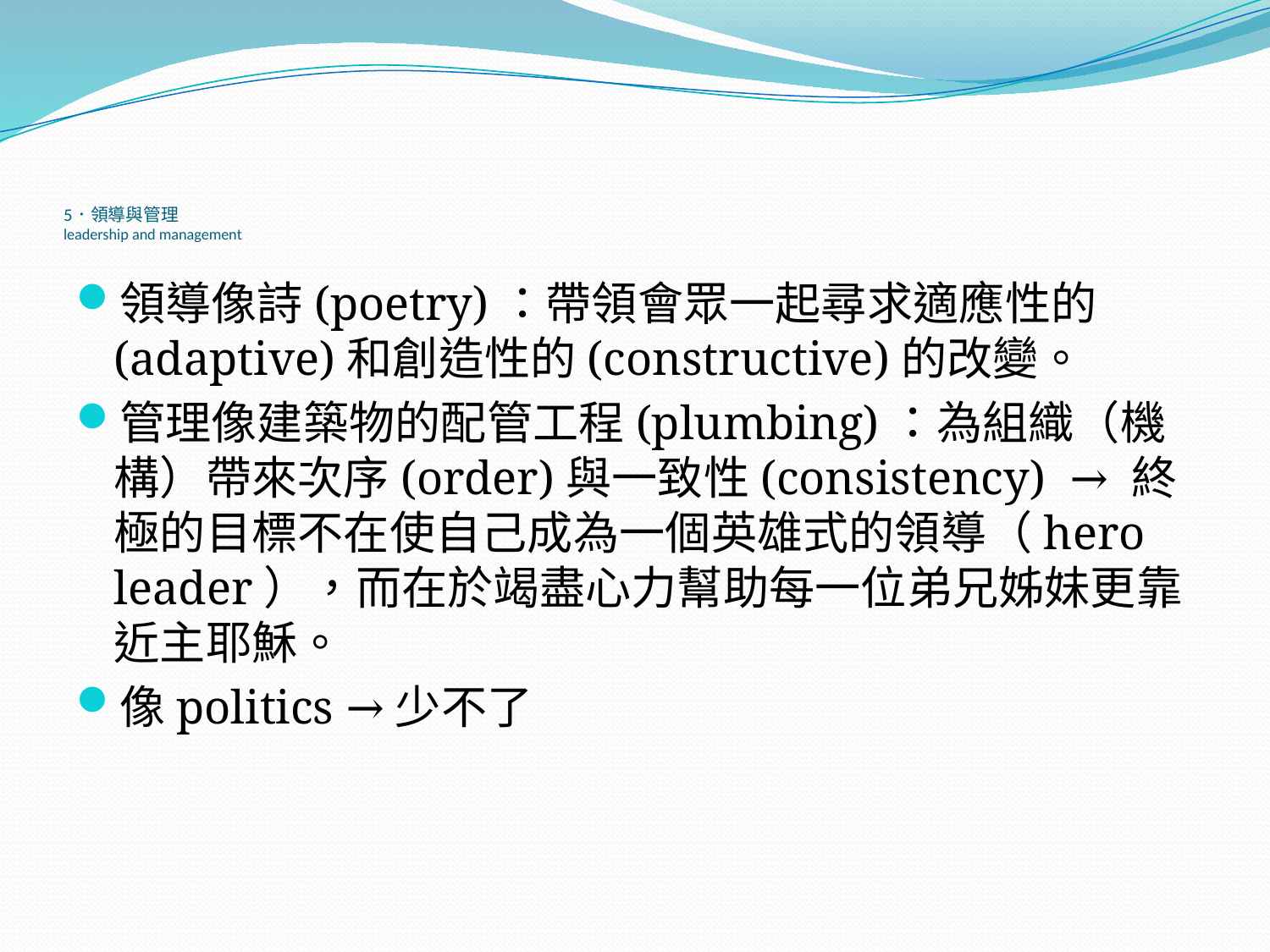

# 5．領導與管理 leadership and management
領導像詩(poetry)：帶領會眾一起尋求適應性的(adaptive)和創造性的(constructive)的改變。
管理像建築物的配管工程(plumbing)：為組織（機構）帶來次序(order)與一致性(consistency)  → 終極的目標不在使自己成為一個英雄式的領導（hero leader），而在於竭盡心力幫助每一位弟兄姊妹更靠近主耶穌。
像politics →少不了